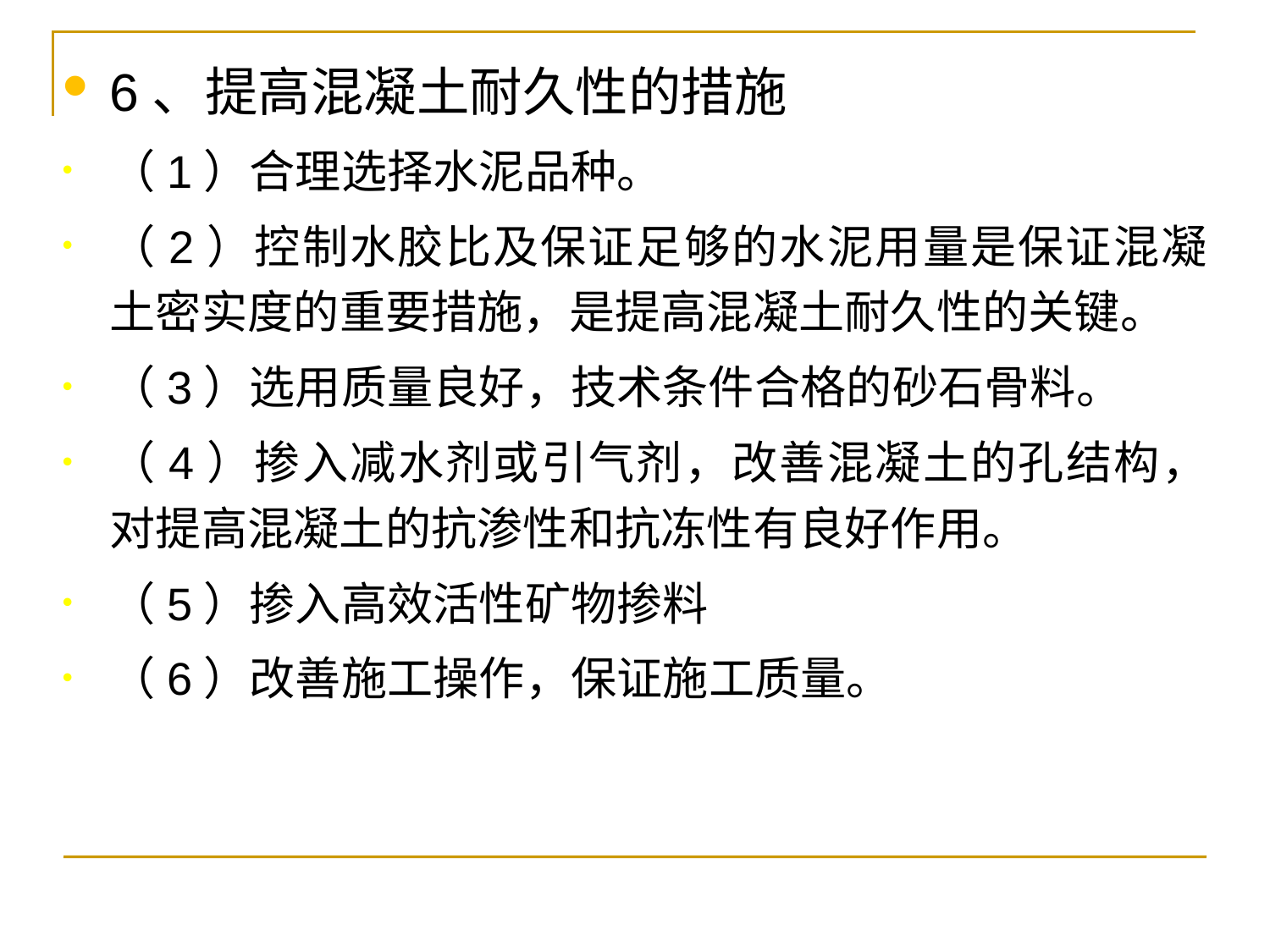

# 6、提高混凝土耐久性的措施
（1）合理选择水泥品种。
（2）控制水胶比及保证足够的水泥用量是保证混凝土密实度的重要措施，是提高混凝土耐久性的关键。
（3）选用质量良好，技术条件合格的砂石骨料。
（4）掺入减水剂或引气剂，改善混凝土的孔结构，对提高混凝土的抗渗性和抗冻性有良好作用。
（5）掺入高效活性矿物掺料
（6）改善施工操作，保证施工质量。